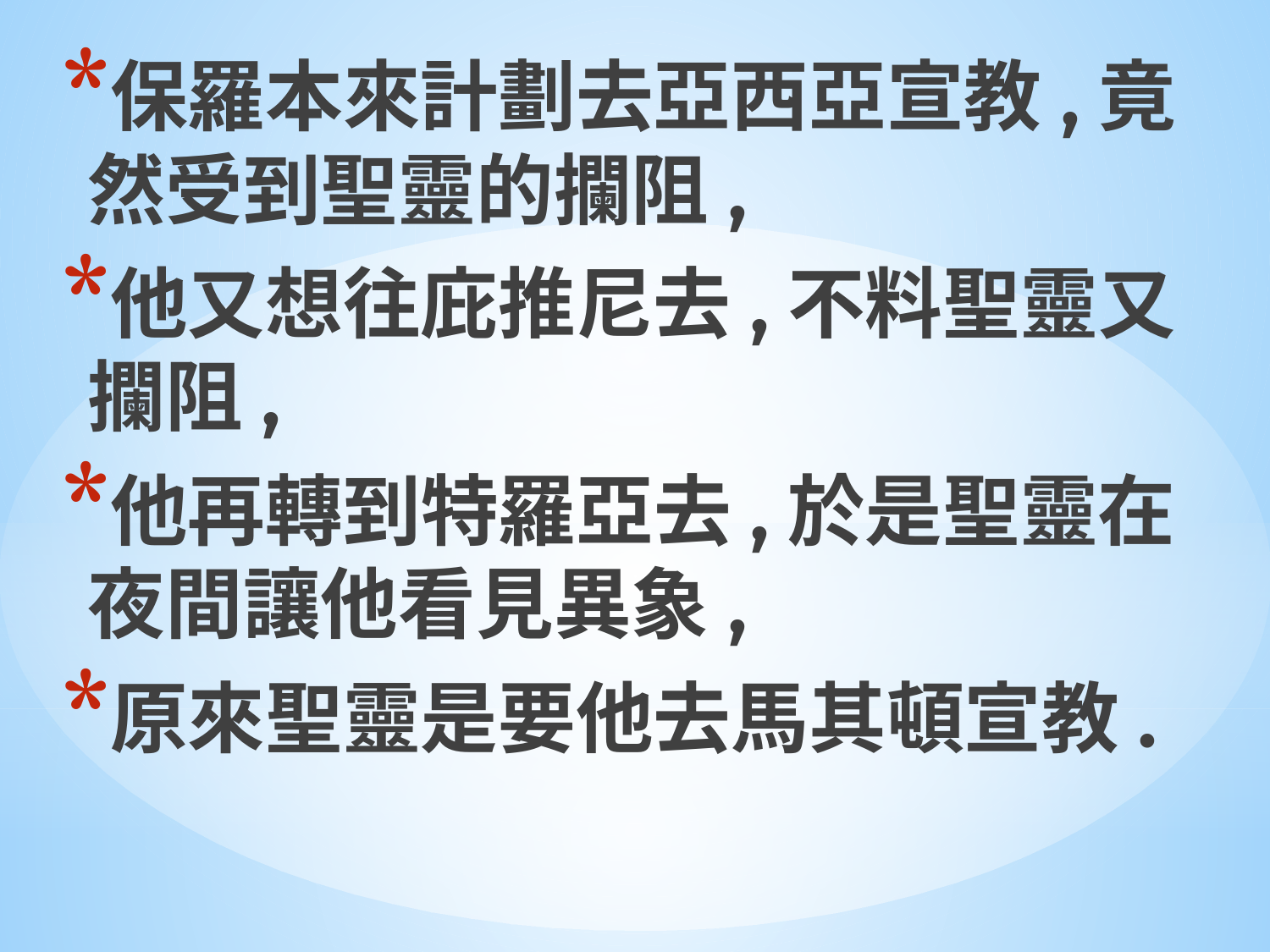

保羅本來計劃去亞西亞宣教,竟然受到聖靈的攔阻,
他又想往庇推尼去,不料聖靈又攔阻,
他再轉到特羅亞去,於是聖靈在夜間讓他看見異象,
原來聖靈是要他去馬其頓宣教.

#